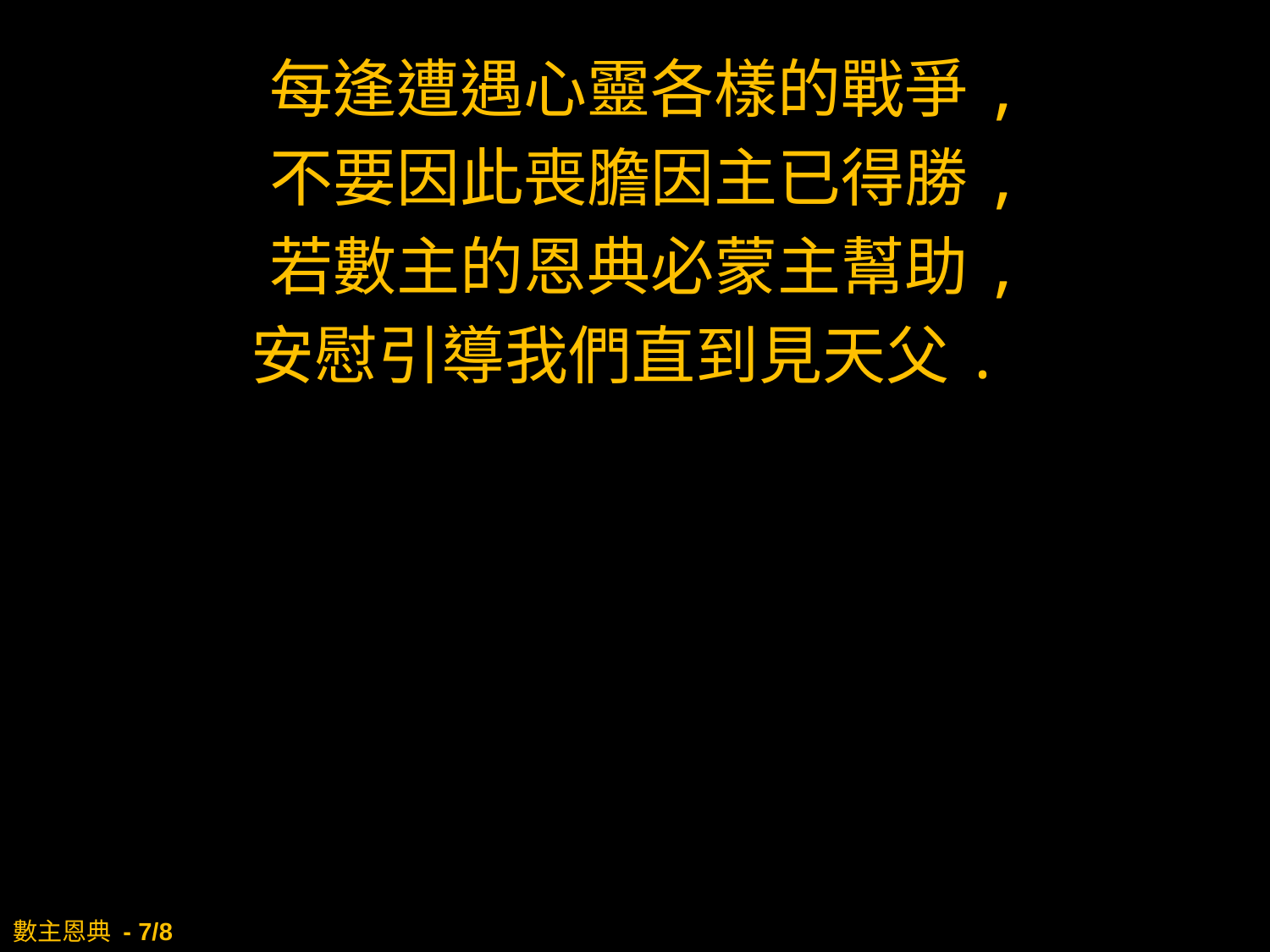

每逢遭遇心靈各樣的戰爭,
不要因此喪膽因主已得勝,
若數主的恩典必蒙主幫助,
安慰引導我們直到見天父.
# 數主恩典 - 7/8